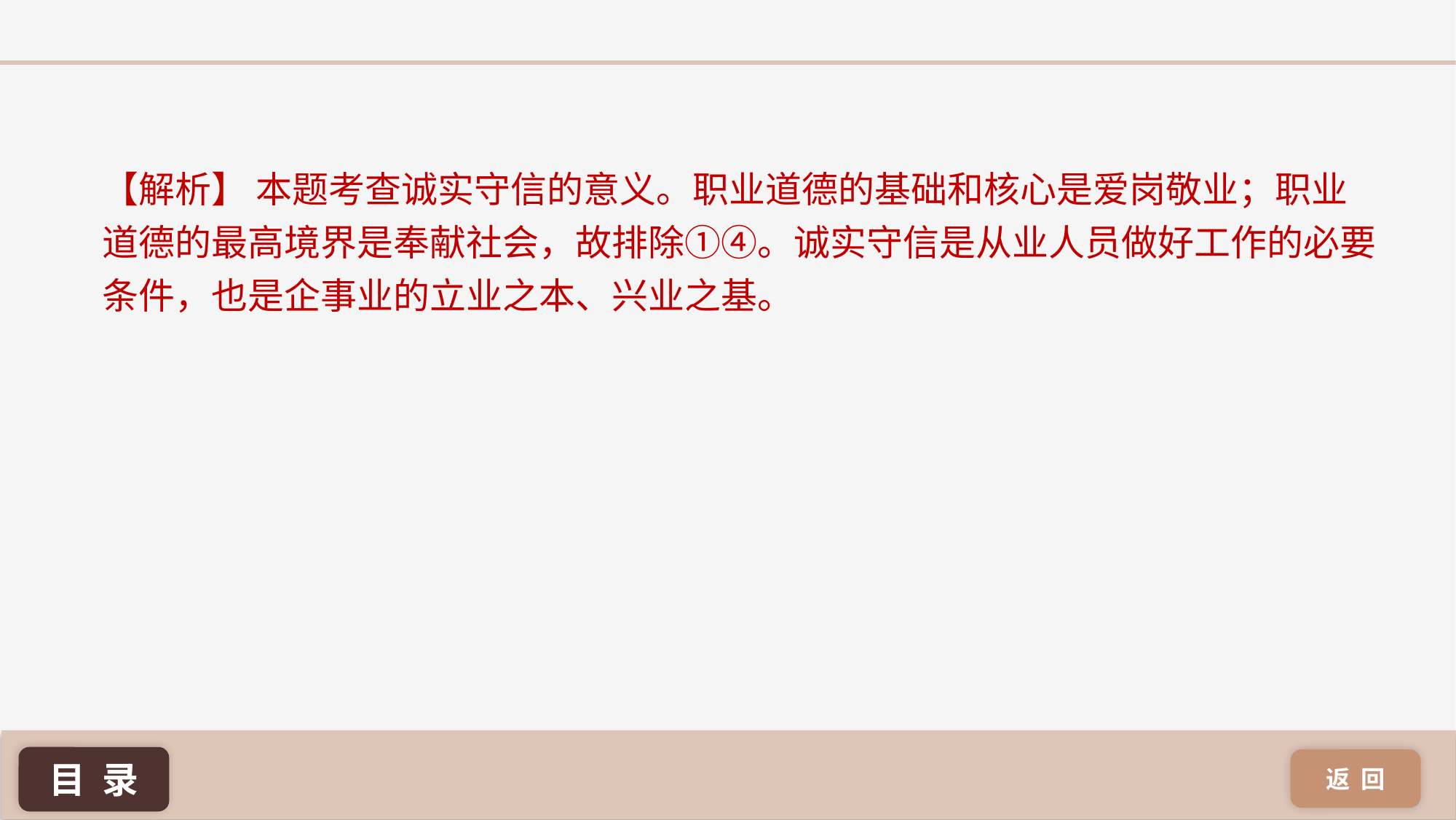

【解析】 本题考查诚实守信的意义。职业道德的基础和核心是爱岗敬业；职业道德的最高境界是奉献社会，故排除①④。诚实守信是从业人员做好工作的必要条件，也是企事业的立业之本、兴业之基。
返  回